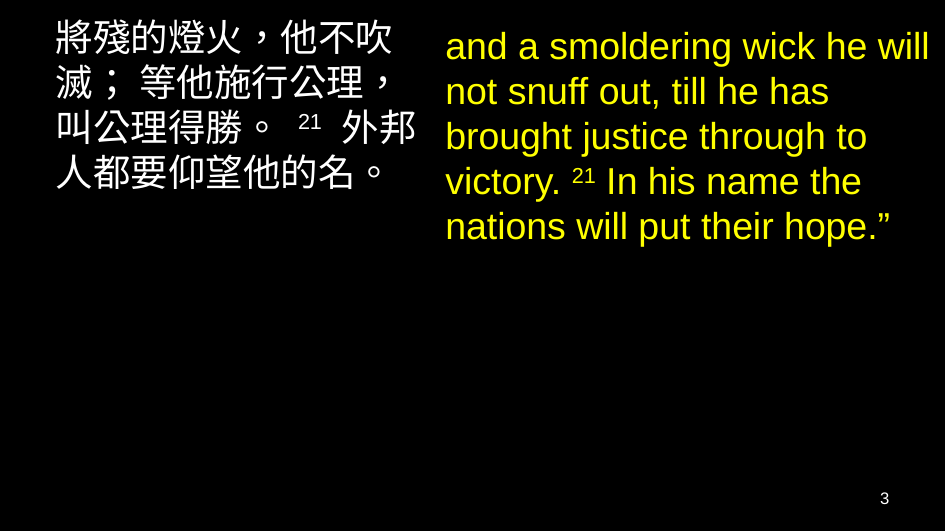

將殘的燈火，他不吹滅； 等他施行公理，叫公理得勝。 21 外邦人都要仰望他的名。
and a smoldering wick he will not snuff out, till he has brought justice through to victory. 21 In his name the nations will put their hope.”
3